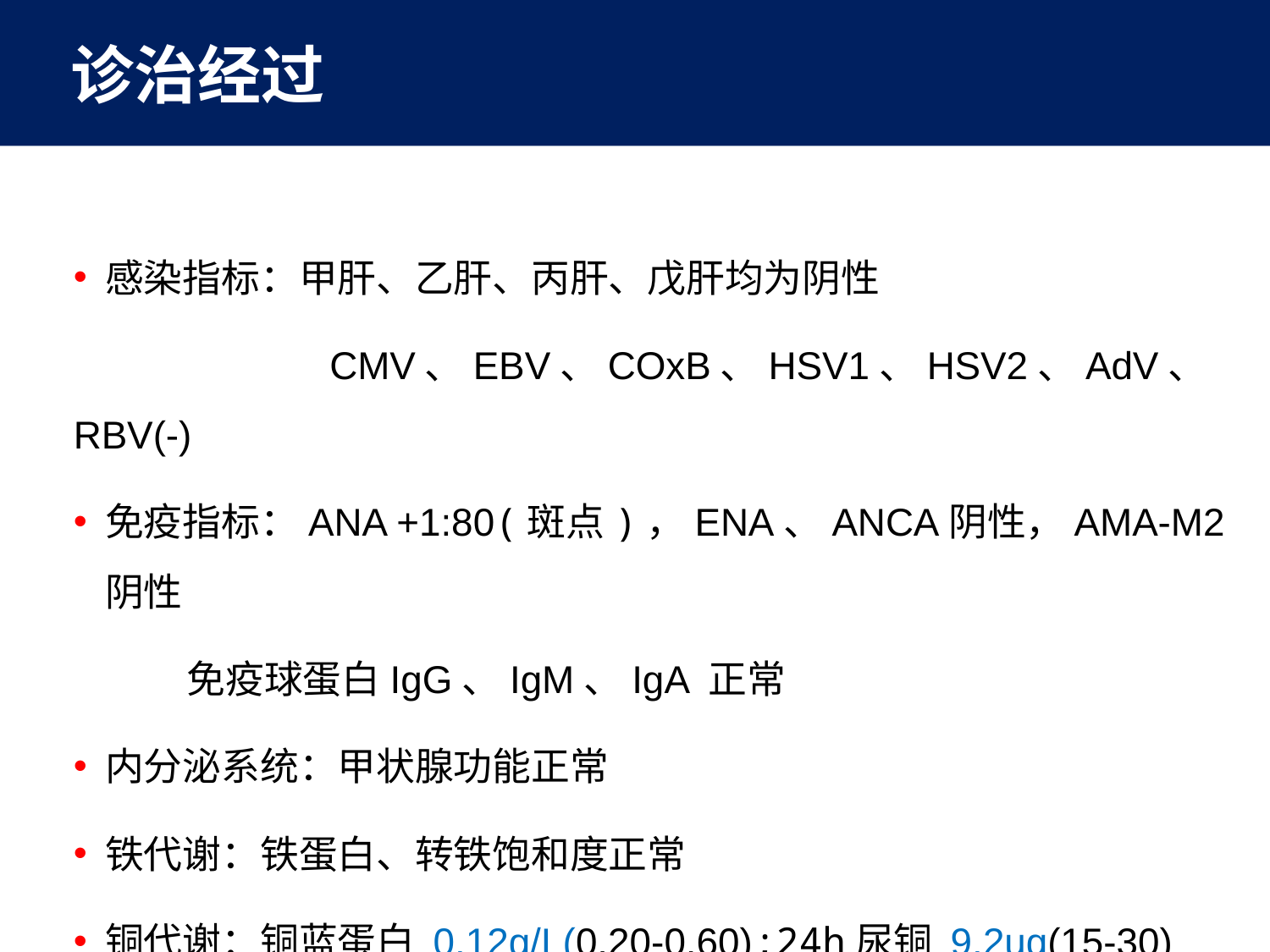

诊治经过
感染指标：甲肝、乙肝、丙肝、戊肝均为阴性
           CMV、EBV、COxB、HSV1、HSV2、AdV、RBV(-)
免疫指标：ANA +1:80(斑点)，ENA、ANCA阴性，AMA-M2阴性
            免疫球蛋白IgG、IgM、IgA 正常
内分泌系统：甲状腺功能正常
铁代谢：铁蛋白、转铁饱和度正常
铜代谢：铜蓝蛋白 0.12g/L(0.20-0.60);24h尿铜 9.2ug(15-30)